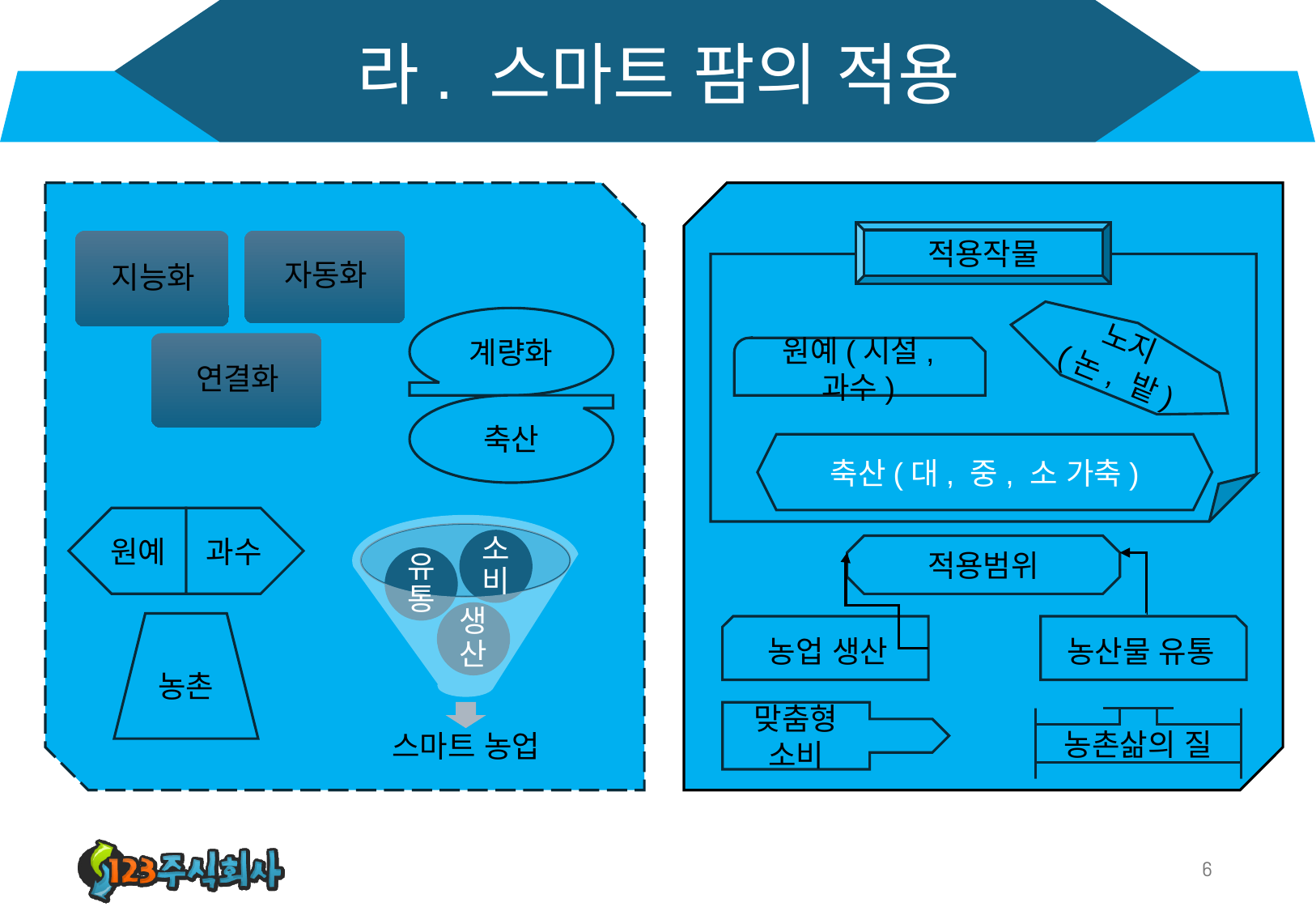

# 라. 스마트 팜의 적용

자동화
지능화
연결화
계량화

축산
원예
과수
스마트 농업
생산
유통
소비
농촌

적용작물

노지
(논, 밭)
원예(시설, 과수)
축산(대, 중, 소 가축)
적용범위
농업 생산
농산물 유통
맞춤형 소비
농촌삶의 질
6